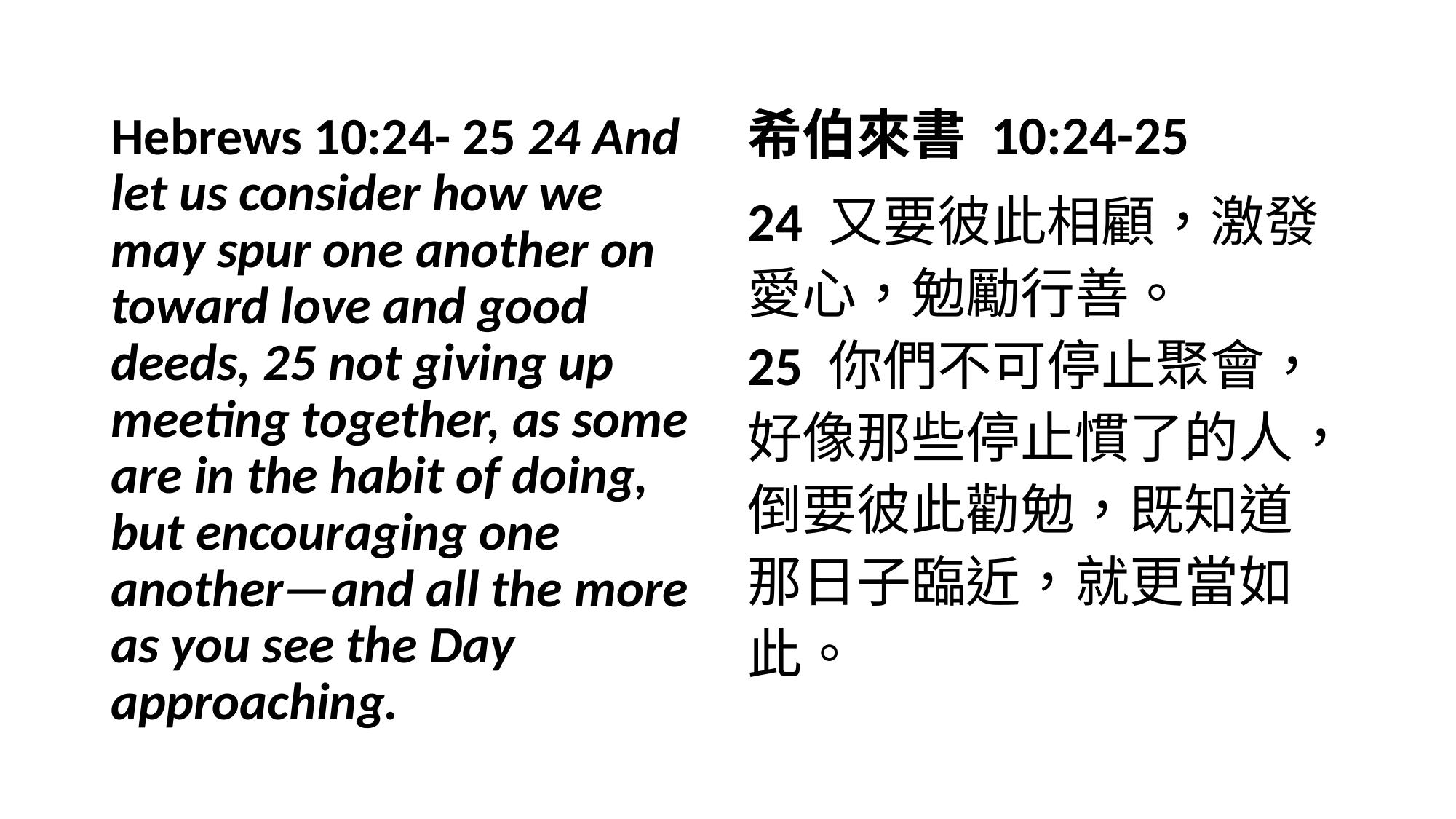

Hebrews 10:24- 25 24 And let us consider how we may spur one another on toward love and good deeds, 25 not giving up meeting together, as some are in the habit of doing, but encouraging one another—and all the more as you see the Day approaching.
希伯來書 10:24-25
24 又要彼此相顧，激發愛心，勉勵行善。
25 你們不可停止聚會，好像那些停止慣了的人，倒要彼此勸勉，既知道那日子臨近，就更當如此。